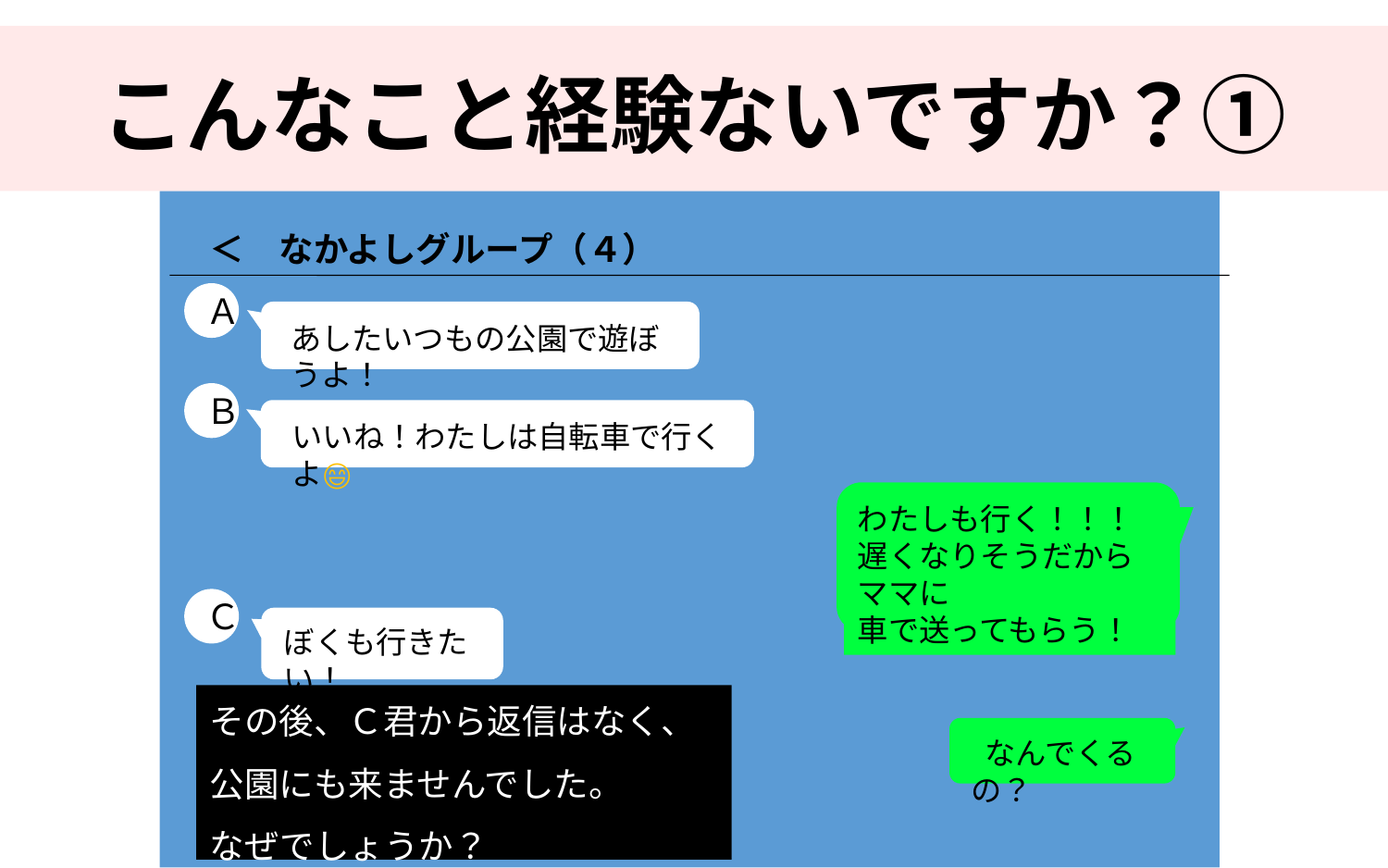

こんなこと経験ないですか？①

＜　なかよしグループ（４）

Ａ

あしたいつもの公園で遊ぼうよ！
Ｂ

いいね！わたしは自転車で行くよ😄

わたしも行く！！！
遅くなりそうだからママに
車で送ってもらう！
Ｃ

ぼくも行きたい！
その後、Ｃ君から返信はなく、
公園にも来ませんでした。
なぜでしょうか？

 なんでくるの？